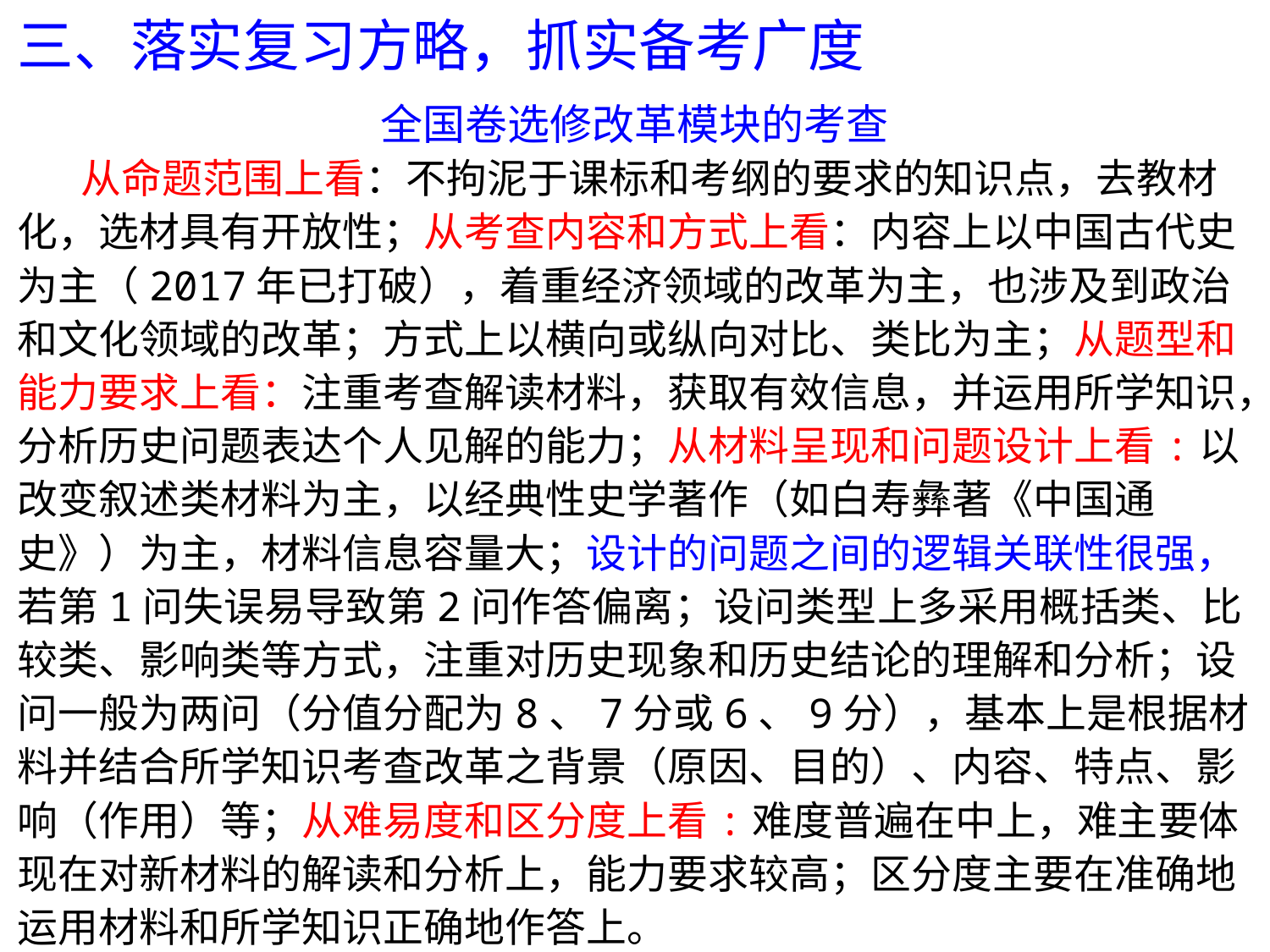

三、落实复习方略，抓实备考广度
全国卷选修改革模块的考查
从命题范围上看：不拘泥于课标和考纲的要求的知识点，去教材化，选材具有开放性；从考查内容和方式上看：内容上以中国古代史为主（2017年已打破），着重经济领域的改革为主，也涉及到政治和文化领域的改革；方式上以横向或纵向对比、类比为主；从题型和能力要求上看：注重考查解读材料，获取有效信息，并运用所学知识，分析历史问题表达个人见解的能力；从材料呈现和问题设计上看:以改变叙述类材料为主，以经典性史学著作（如白寿彝著《中国通史》）为主，材料信息容量大；设计的问题之间的逻辑关联性很强，若第1问失误易导致第2问作答偏离；设问类型上多采用概括类、比较类、影响类等方式，注重对历史现象和历史结论的理解和分析；设问一般为两问（分值分配为8、7分或6、9分），基本上是根据材料并结合所学知识考查改革之背景（原因、目的）、内容、特点、影响（作用）等；从难易度和区分度上看:难度普遍在中上，难主要体现在对新材料的解读和分析上，能力要求较高；区分度主要在准确地运用材料和所学知识正确地作答上。